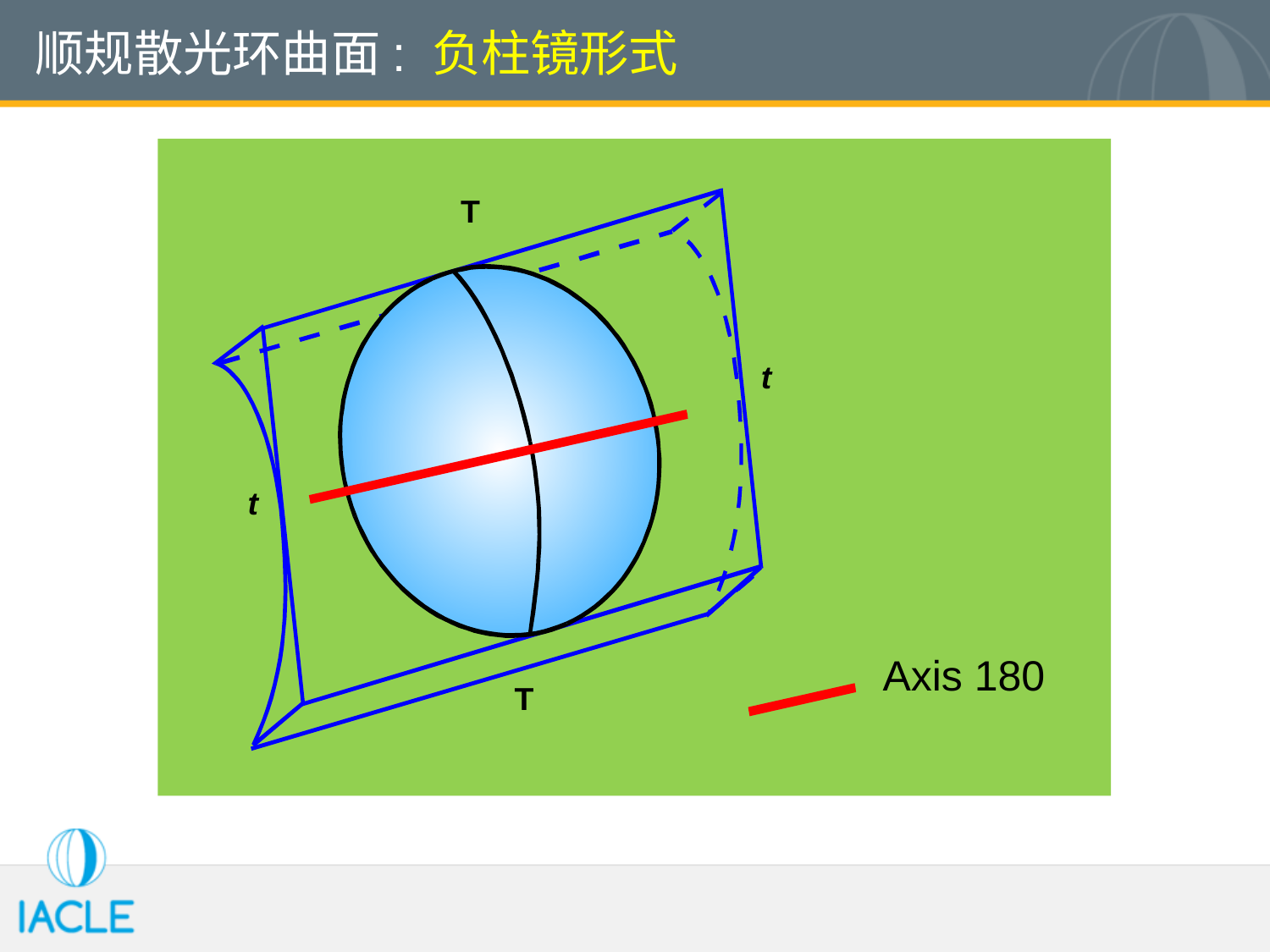

# 顺规散光环曲面: 负柱镜形式

T

t

t

Axis 180
T